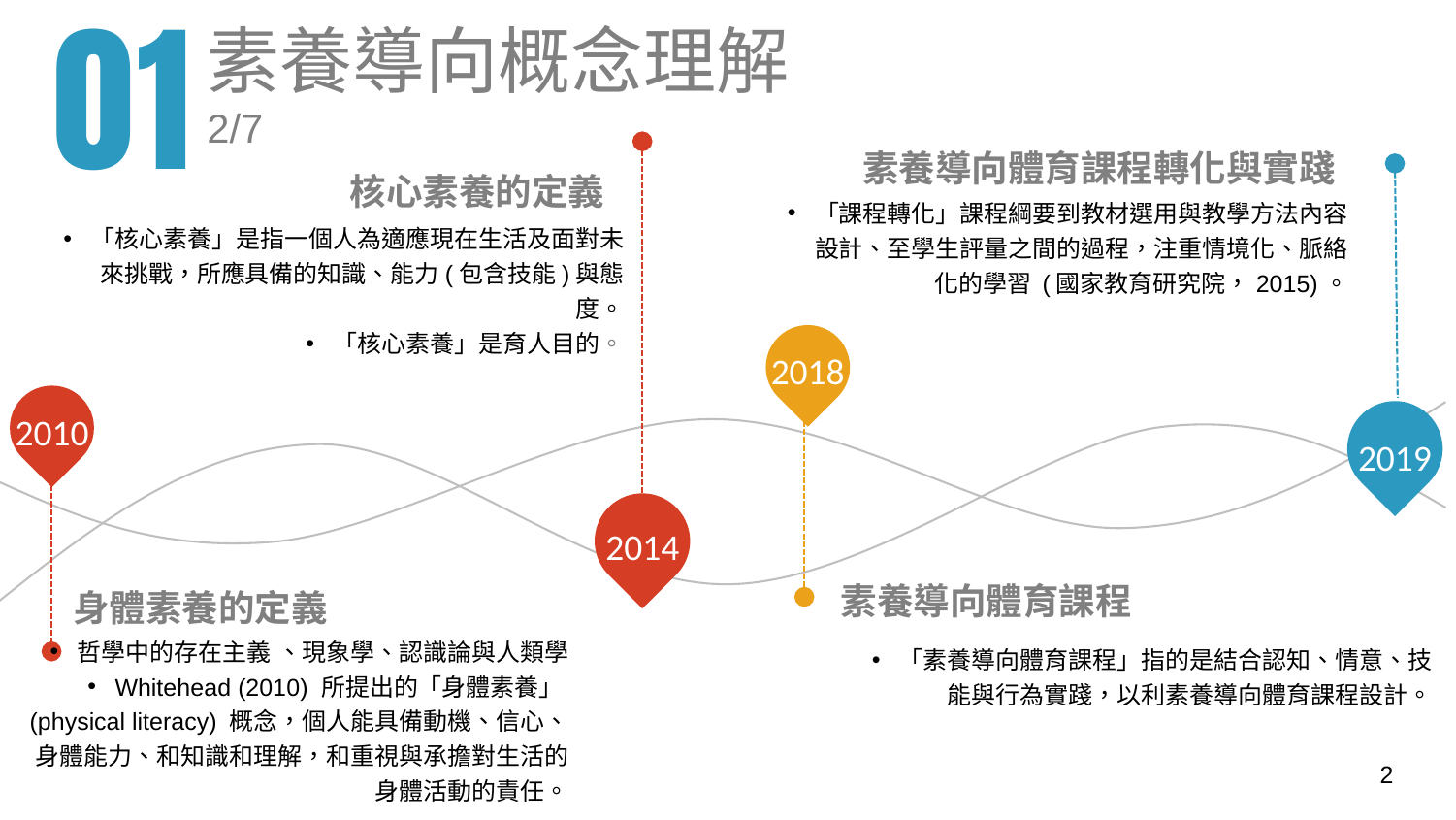

01
素養導向概念理解2/7
素養導向體育課程轉化與實踐
核心素養的定義
「課程轉化」課程綱要到教材選用與教學方法內容設計、至學生評量之間的過程，注重情境化、脈絡化的學習 (國家教育研究院，2015)。
「核心素養」是指一個人為適應現在生活及面對未來挑戰，所應具備的知識、能力(包含技能)與態度。
「核心素養」是育人目的。

2018

2010

2019

2014
素養導向體育課程
身體素養的定義
哲學中的存在主義 、現象學、認識論與人類學
Whitehead (2010) 所提出的「身體素養」(physical literacy) 概念，個人能具備動機、信心、身體能力、和知識和理解，和重視與承擔對生活的身體活動的責任。

「素養導向體育課程」指的是結合認知、情意、技能與行為實踐，以利素養導向體育課程設計。
2